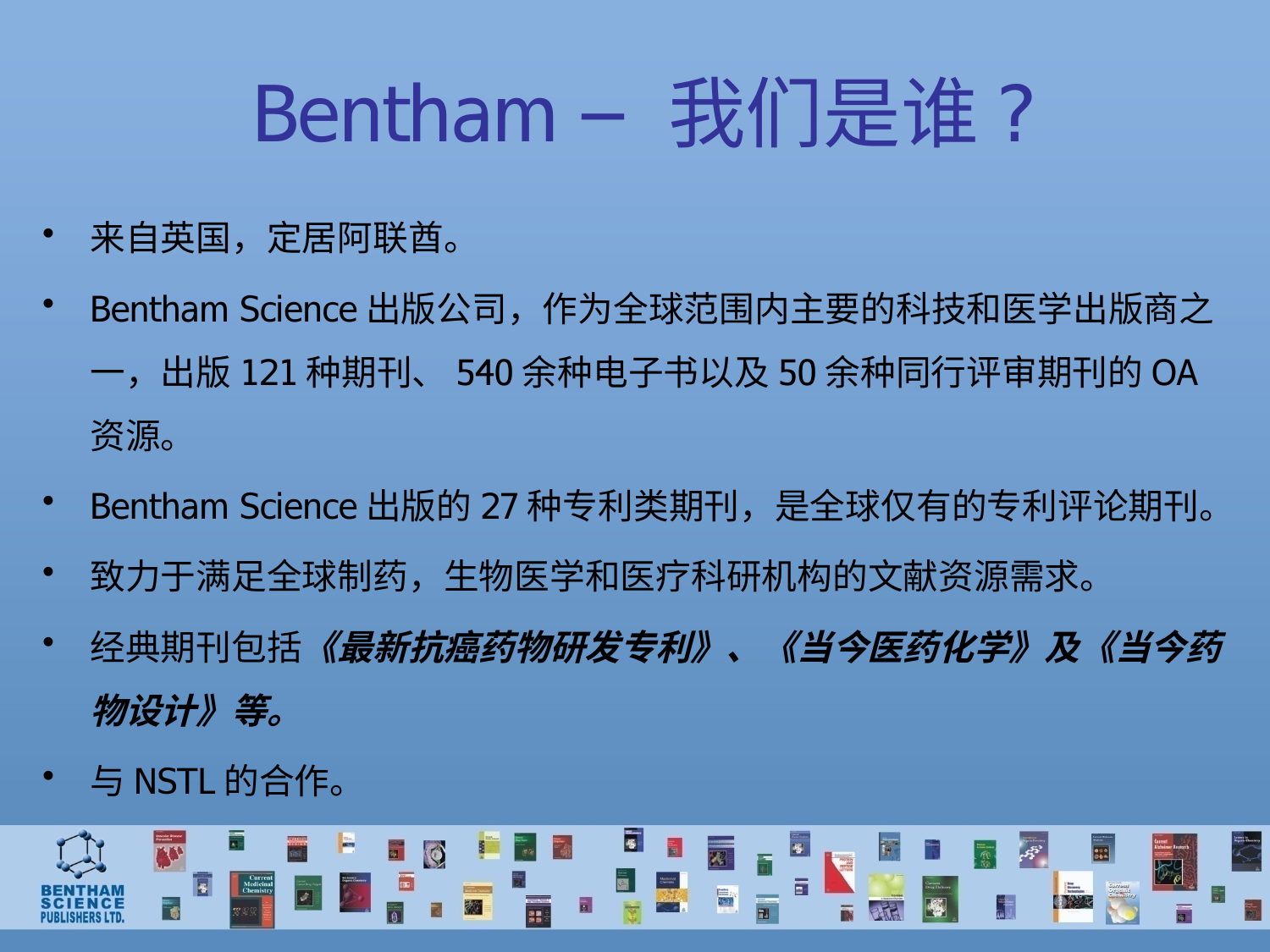

# Bentham – 我们是谁?
来自英国，定居阿联酋。
Bentham Science出版公司，作为全球范围内主要的科技和医学出版商之一，出版121种期刊、540余种电子书以及50余种同行评审期刊的OA资源。
Bentham Science出版的27种专利类期刊，是全球仅有的专利评论期刊。
致力于满足全球制药，生物医学和医疗科研机构的文献资源需求。
经典期刊包括《最新抗癌药物研发专利》、《当今医药化学》及《当今药物设计》等。
与NSTL的合作。